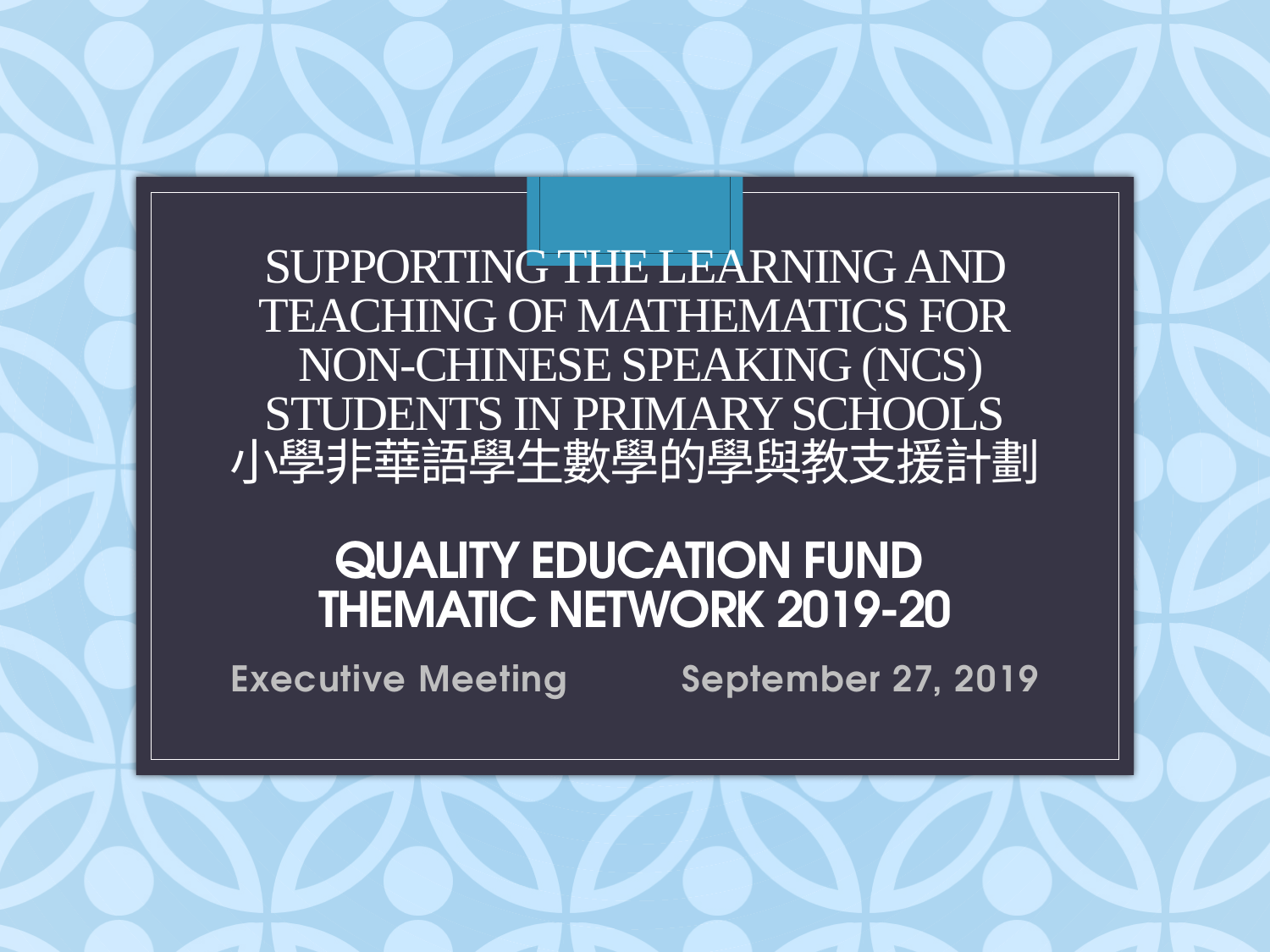

# Supporting the Learning and Teaching of Mathematics for Non-Chinese Speaking (NCS) Students in Primary Schools 小學非華語學生數學的學與教支援計劃 Quality Education Fund Thematic Network 2019-20
Executive Meeting          September 27, 2019